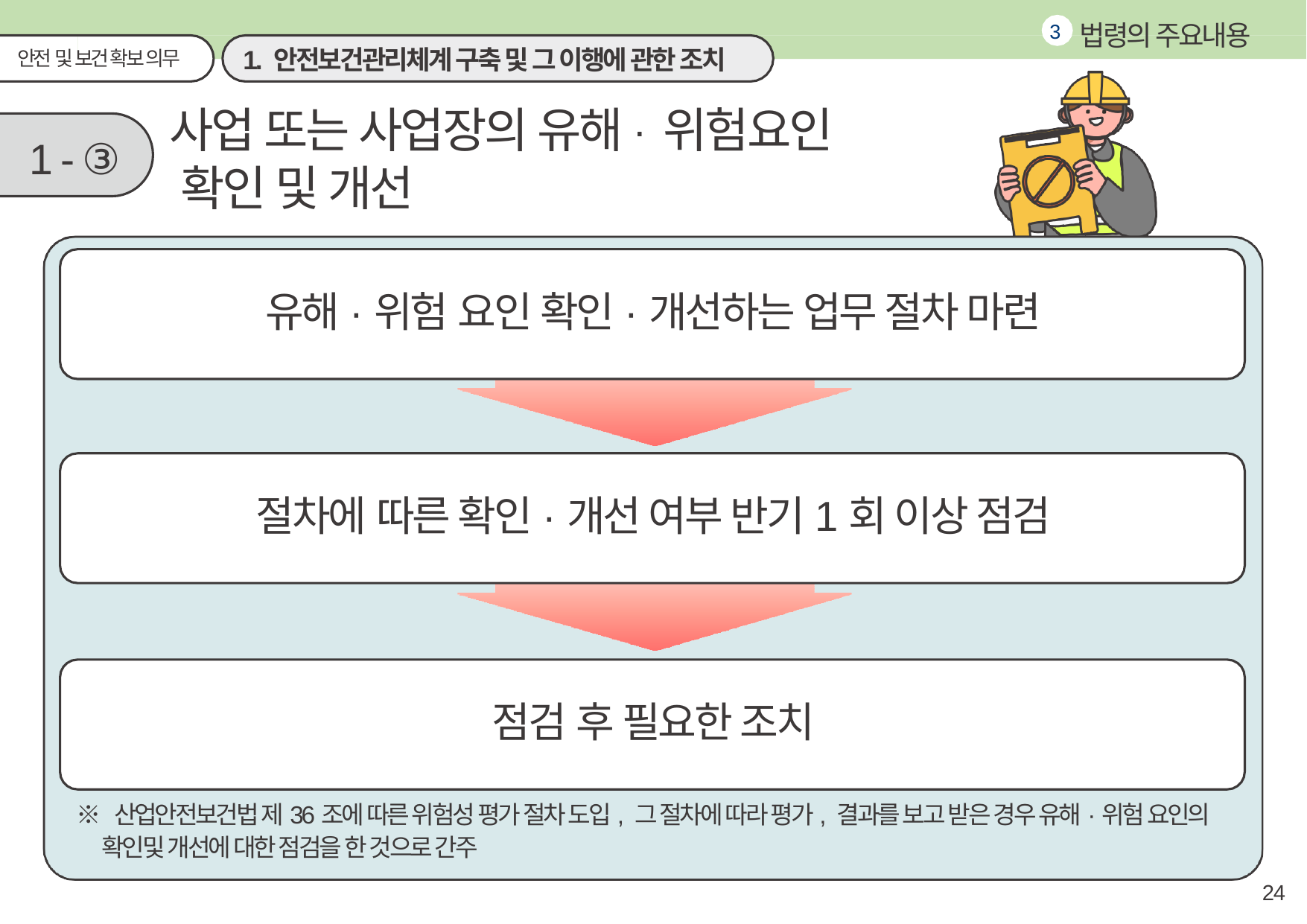

법령의 주요내용
3

1. 안전보건관리체계 구축 및 그 이행에 관한 조치
안전 및 보건 확보 의무

사업 또는 사업장의 유해.위험요인  확인 및 개선

1 - ③

유해·위험 요인 확인·개선하는 업무 절차 마련

절차에 따른 확인·개선 여부 반기1회 이상 점검

점검 후 필요한 조치
※ 산업안전보건법 제36조에 따른 위험성 평가 절차 도입, 그 절차에 따라 평가, 결과를 보고 받은 경우 유해·위험 요인의 확인및 개선에 대한 점검을 한 것으로 간주
24